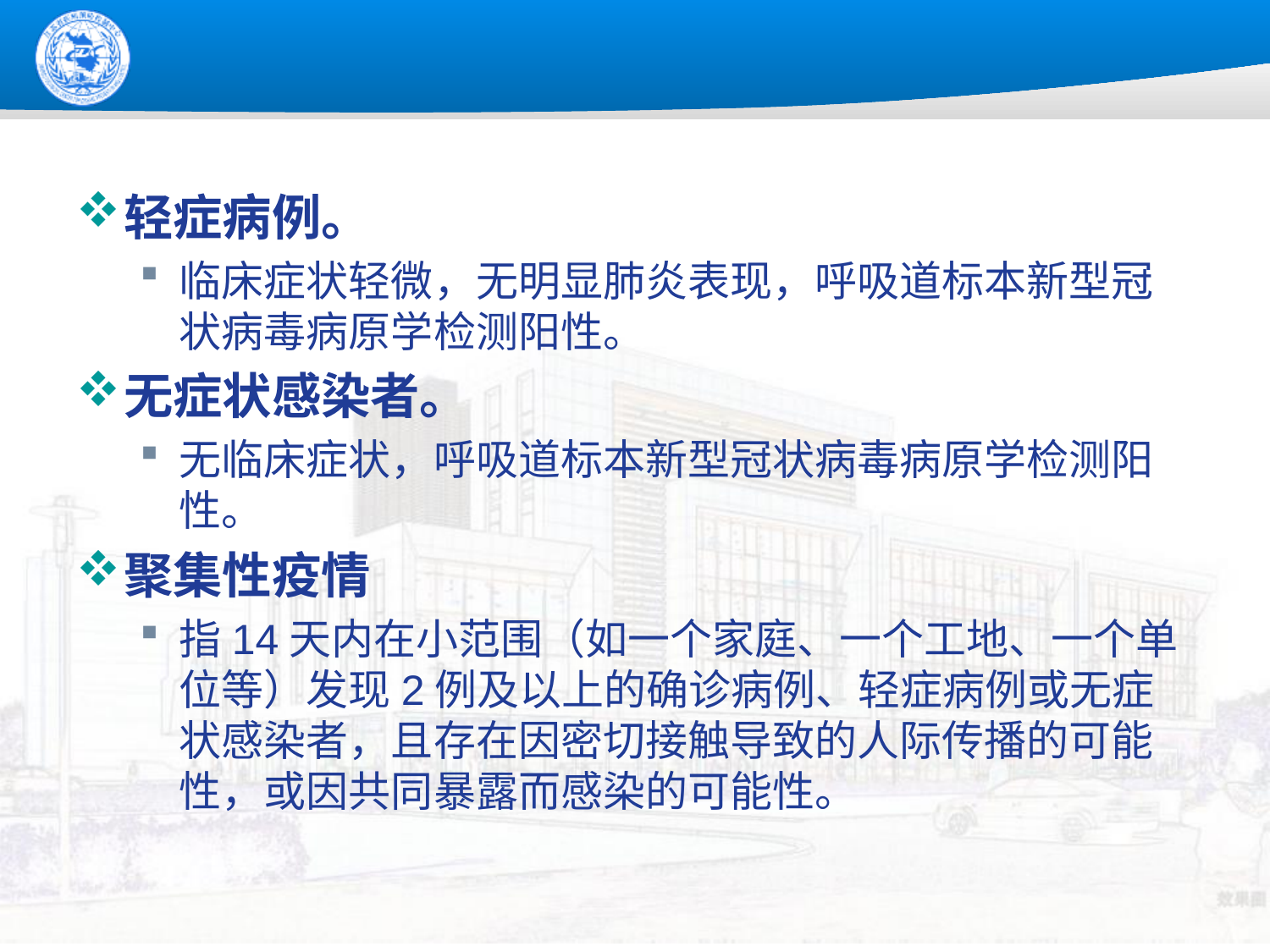

#
轻症病例。
临床症状轻微，无明显肺炎表现，呼吸道标本新型冠状病毒病原学检测阳性。
无症状感染者。
无临床症状，呼吸道标本新型冠状病毒病原学检测阳性。
聚集性疫情
指14天内在小范围（如一个家庭、一个工地、一个单位等）发现2例及以上的确诊病例、轻症病例或无症状感染者，且存在因密切接触导致的人际传播的可能性，或因共同暴露而感染的可能性。